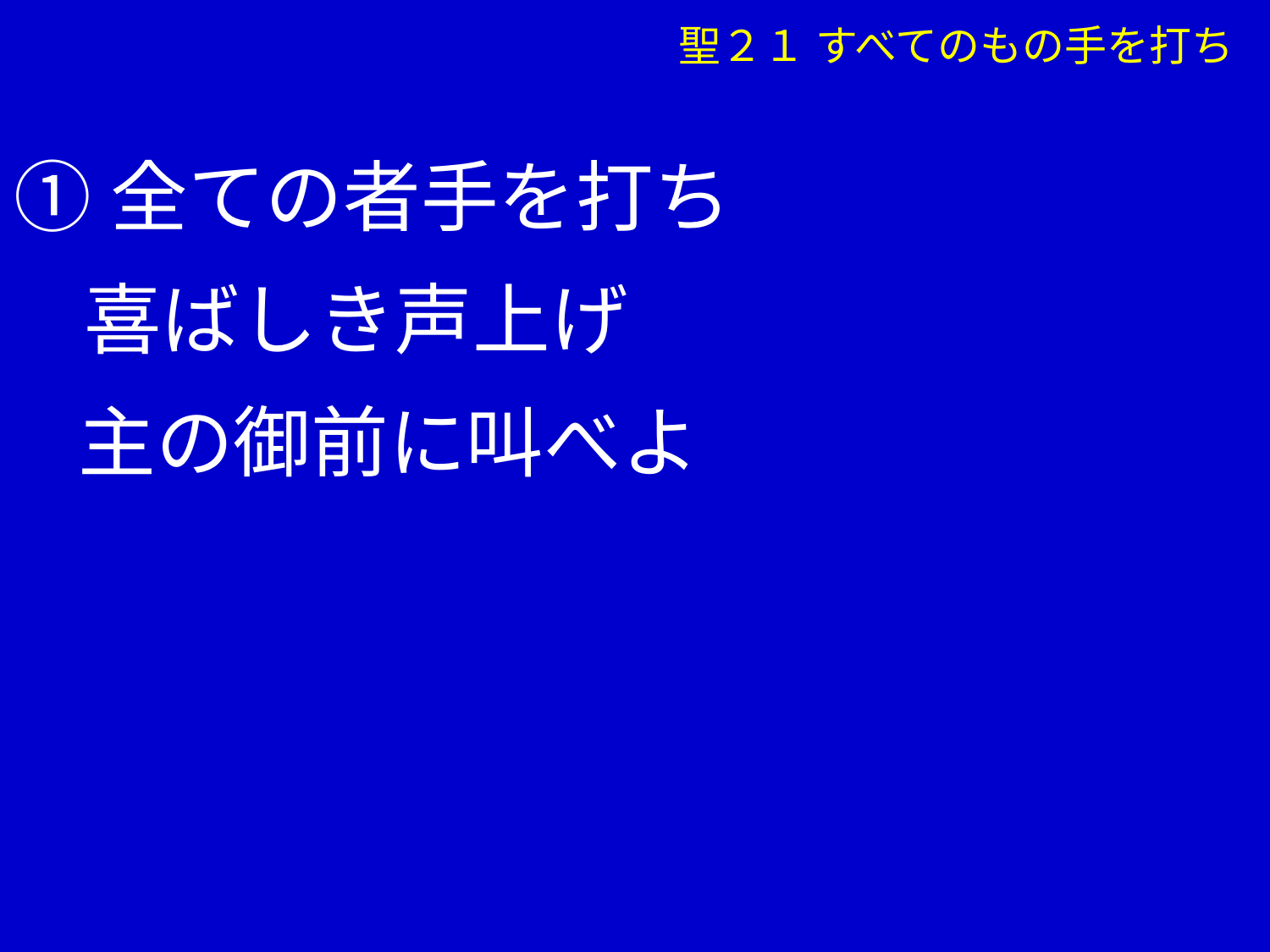

聖２１ すべてのもの手を打ち
①全ての者手を打ち
   喜ばしき声上げ
    主の御前に叫べよ